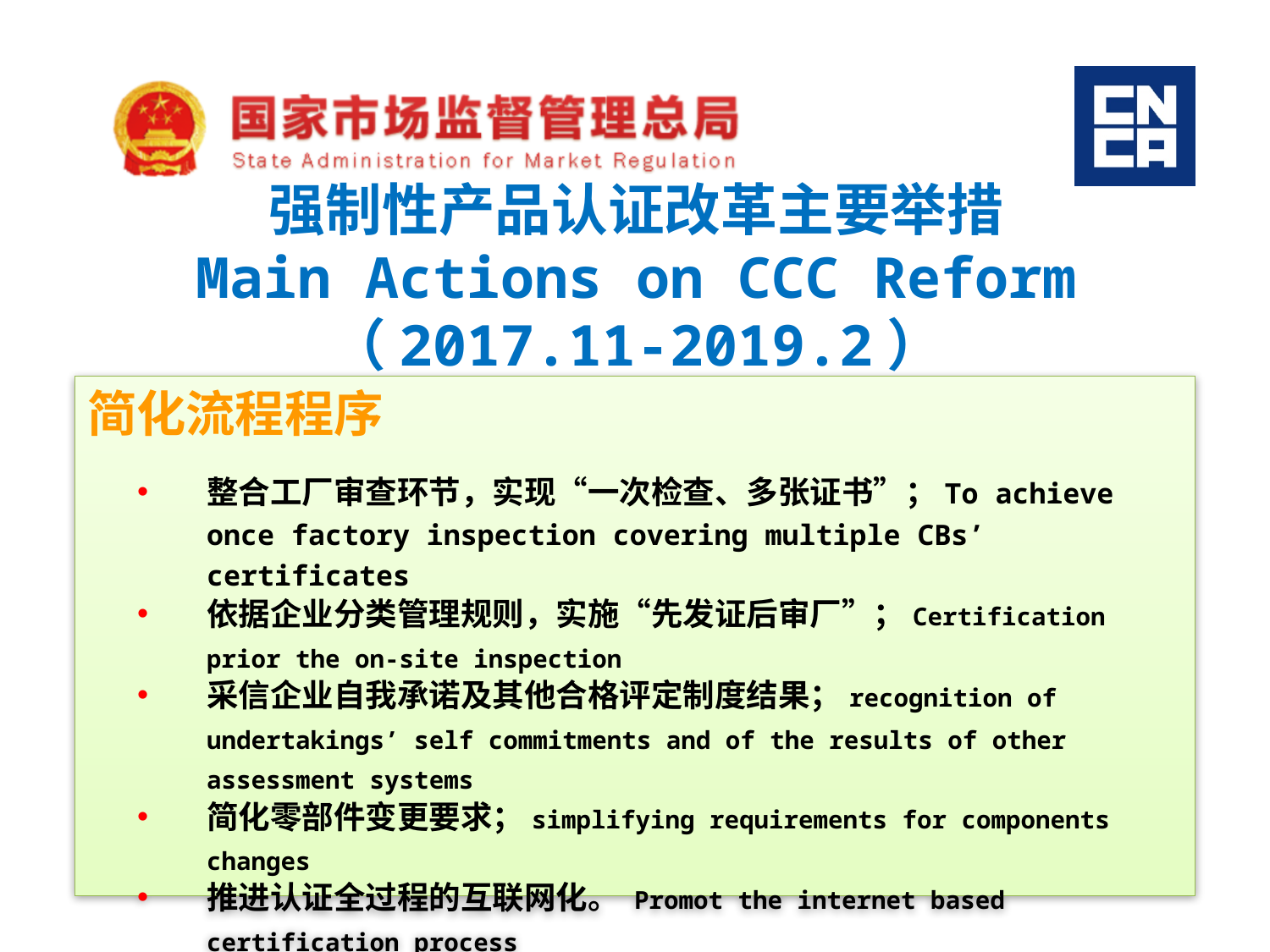

强制性产品认证改革主要举措
Main Actions on CCC Reform
（2017.11-2019.2）
简化流程程序

整合工厂审查环节，实现“一次检查、多张证书”；To achieve once factory inspection covering multiple CBs’ certificates
依据企业分类管理规则，实施“先发证后审厂”；Certification prior the on-site inspection
采信企业自我承诺及其他合格评定制度结果；recognition of undertakings’ self commitments and of the results of other assessment systems
简化零部件变更要求；simplifying requirements for components changes
推进认证全过程的互联网化。 Promot the internet based certification process